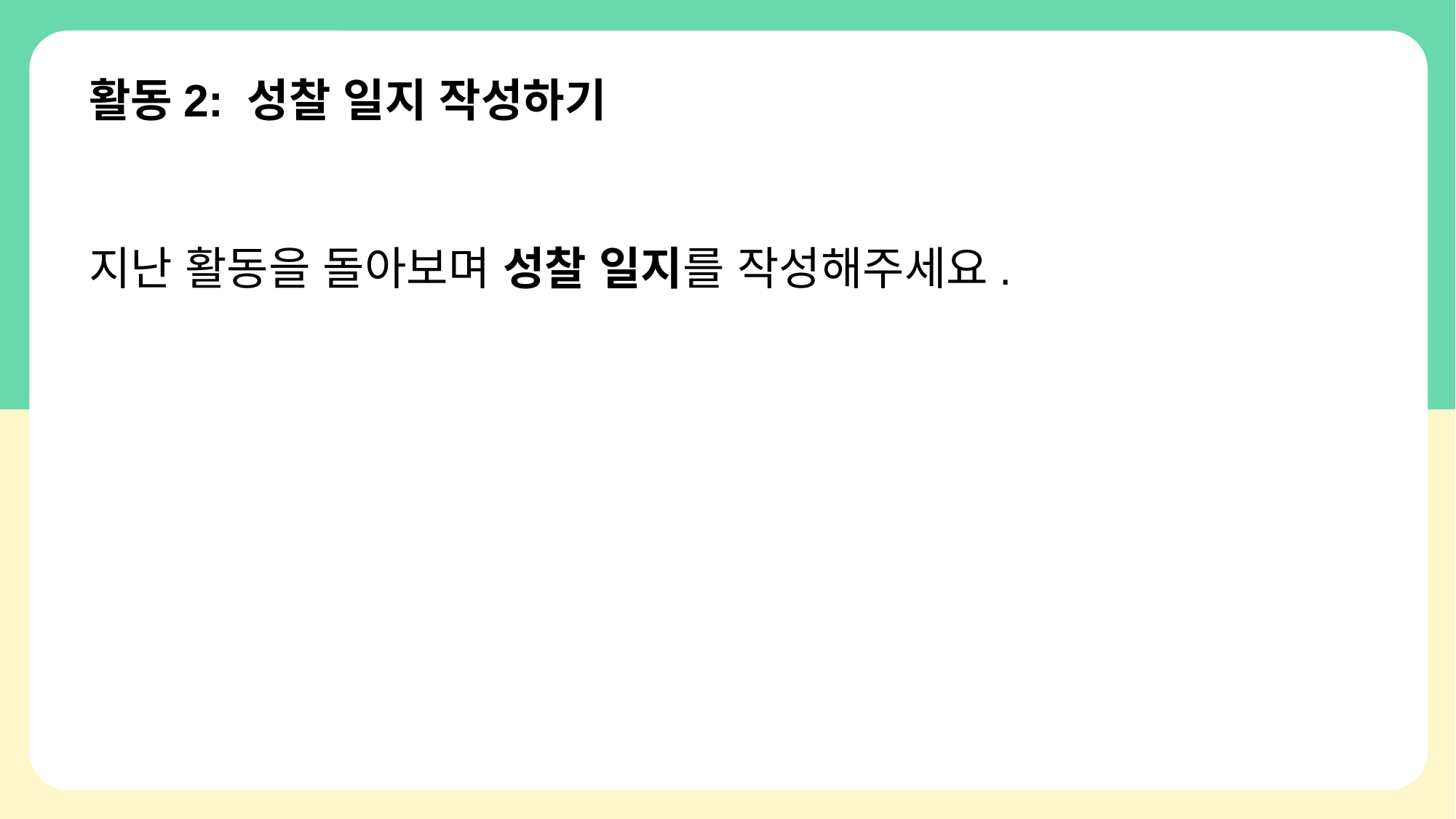

# 활동2: 성찰 일지 작성하기
지난 활동을 돌아보며 성찰 일지를 작성해주세요.